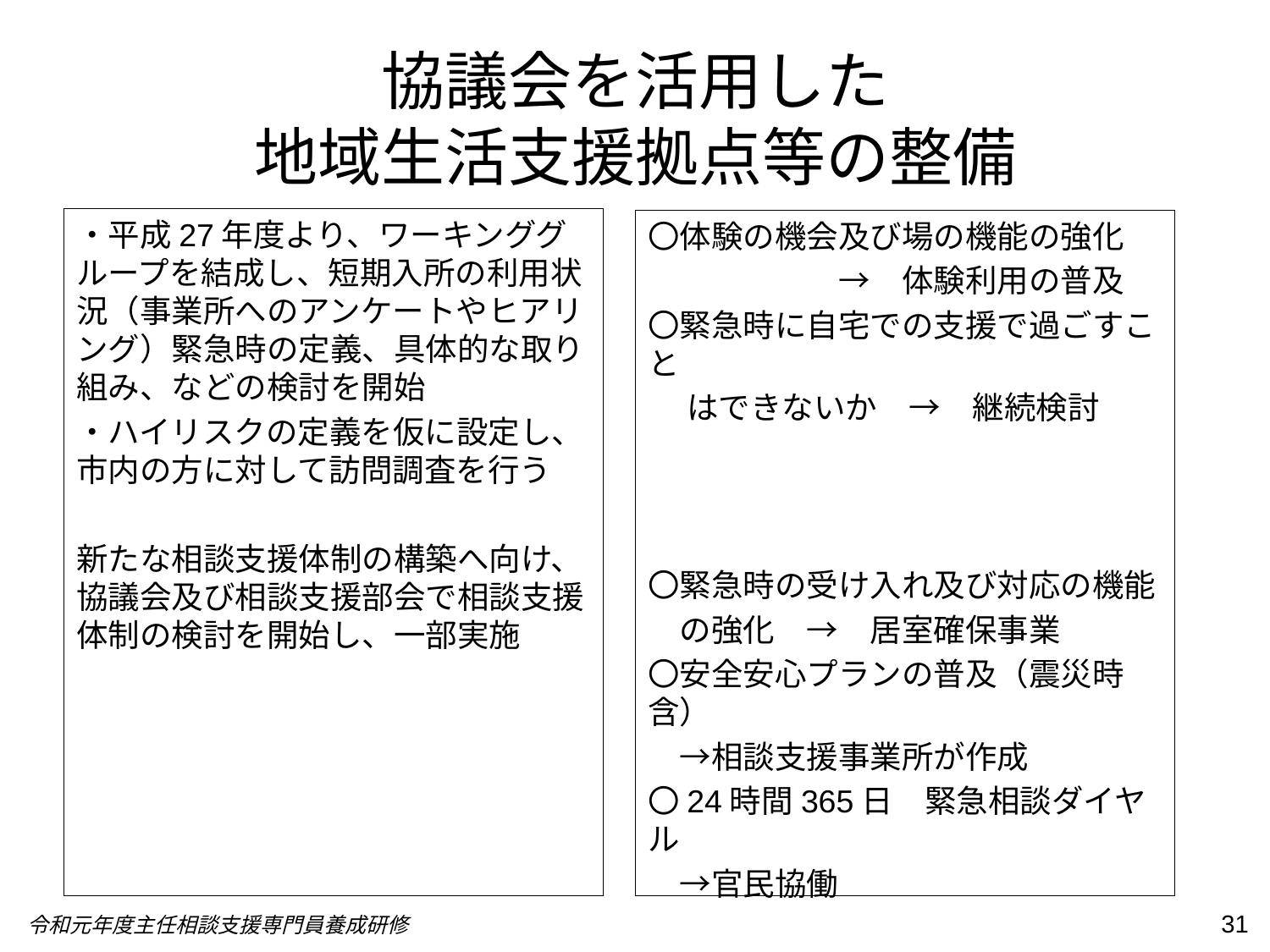

# 協議会を活用した 地域生活支援拠点等の整備
・平成27年度より、ワーキンググループを結成し、短期入所の利用状況（事業所へのアンケートやヒアリング）緊急時の定義、具体的な取り組み、などの検討を開始
・ハイリスクの定義を仮に設定し、市内の方に対して訪問調査を行う

新たな相談支援体制の構築へ向け、協議会及び相談支援部会で相談支援体制の検討を開始し、一部実施
〇体験の機会及び場の機能の強化
　　　　　　→　体験利用の普及
〇緊急時に自宅での支援で過ごすこと
　 はできないか　→　継続検討

〇緊急時の受け入れ及び対応の機能
　の強化　→　居室確保事業
〇安全安心プランの普及（震災時含）
　→相談支援事業所が作成
〇24時間365日　緊急相談ダイヤル
　→官民協働

31
令和元年度主任相談支援専門員養成研修